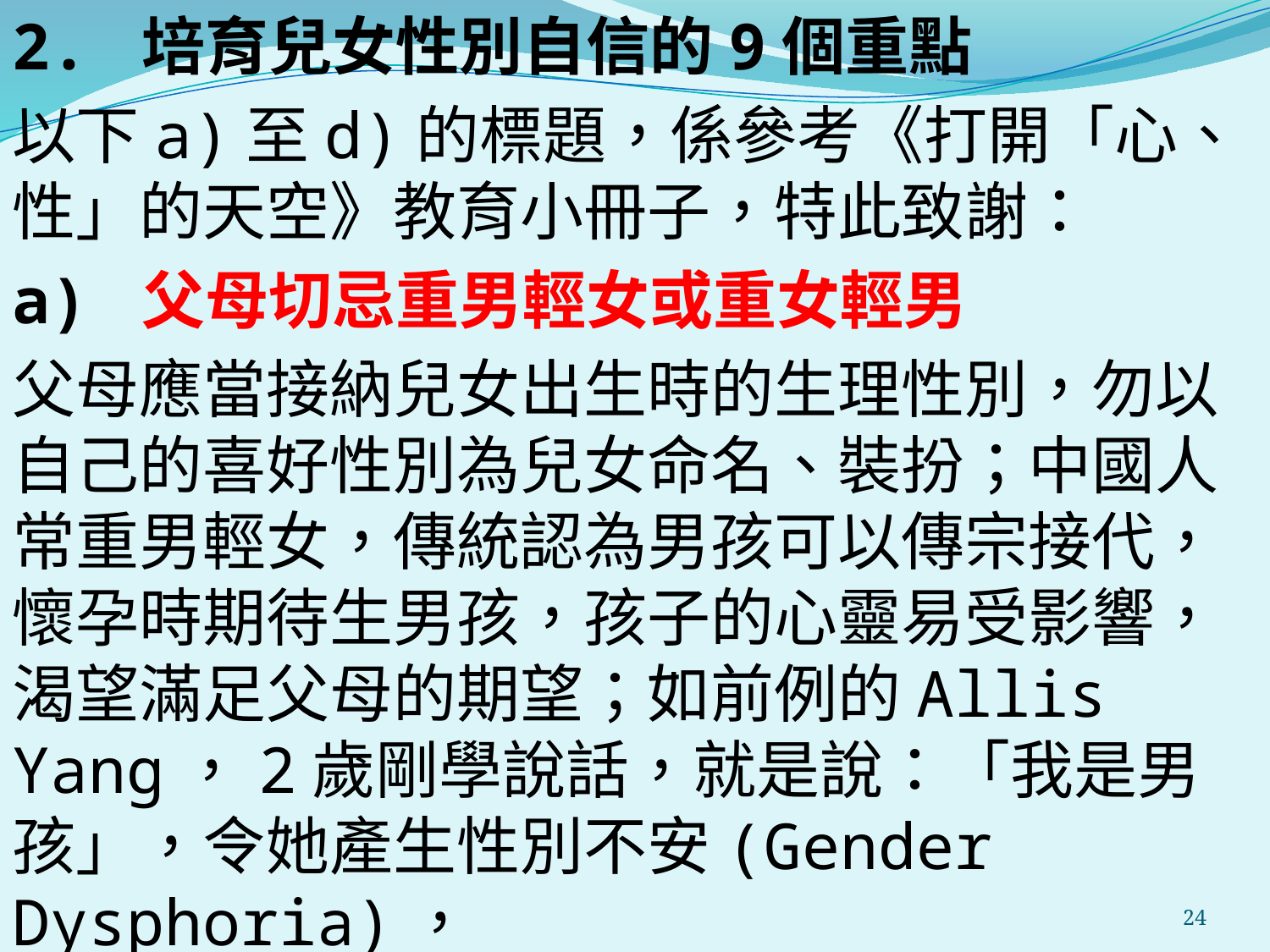

2. 培育兒女性別自信的9個重點
以下a)至d)的標題，係參考《打開「心、性」的天空》教育小冊子，特此致謝：
a) 父母切忌重男輕女或重女輕男
父母應當接納兒女出生時的生理性別，勿以自己的喜好性別為兒女命名、裝扮；中國人常重男輕女，傳統認為男孩可以傳宗接代，懷孕時期待生男孩，孩子的心靈易受影響，渴望滿足父母的期望；如前例的Allis Yang，2歲剛學說話，就是說：「我是男孩」，令她產生性別不安(Gender Dysphoria)，
#

24